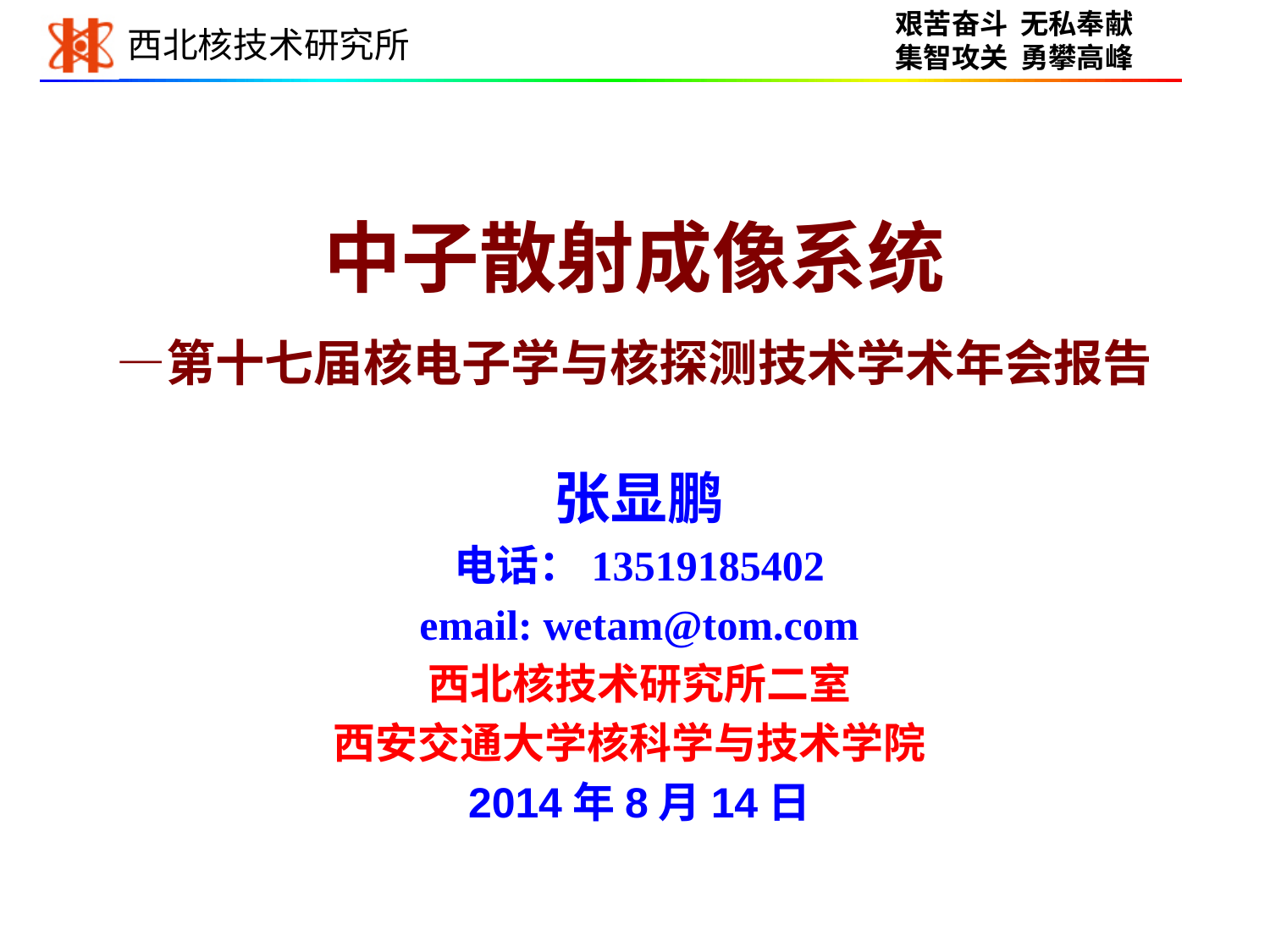

# 中子散射成像系统 —第十七届核电子学与核探测技术学术年会报告
张显鹏
电话：13519185402
email: wetam@tom.com
西北核技术研究所二室
西安交通大学核科学与技术学院
2014年8月14日